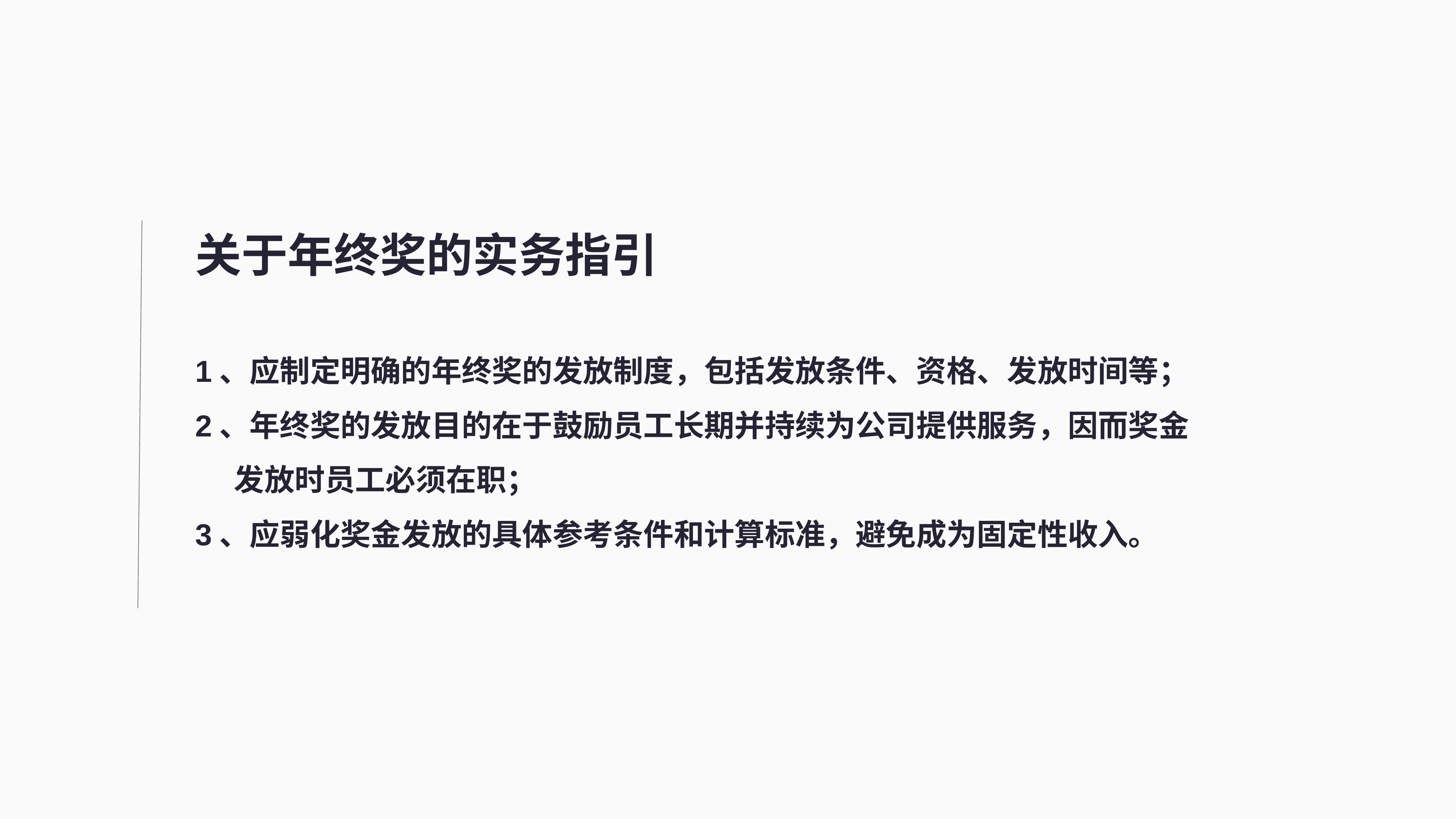

关于年终奖的实务指引

  1、应制定明确的年终奖的发放制度，包括发放条件、资格、发放时间等；
  2、年终奖的发放目的在于鼓励员工长期并持续为公司提供服务，因而奖金
       发放时员工必须在职；
  3、应弱化奖金发放的具体参考条件和计算标准，避免成为固定性收入。